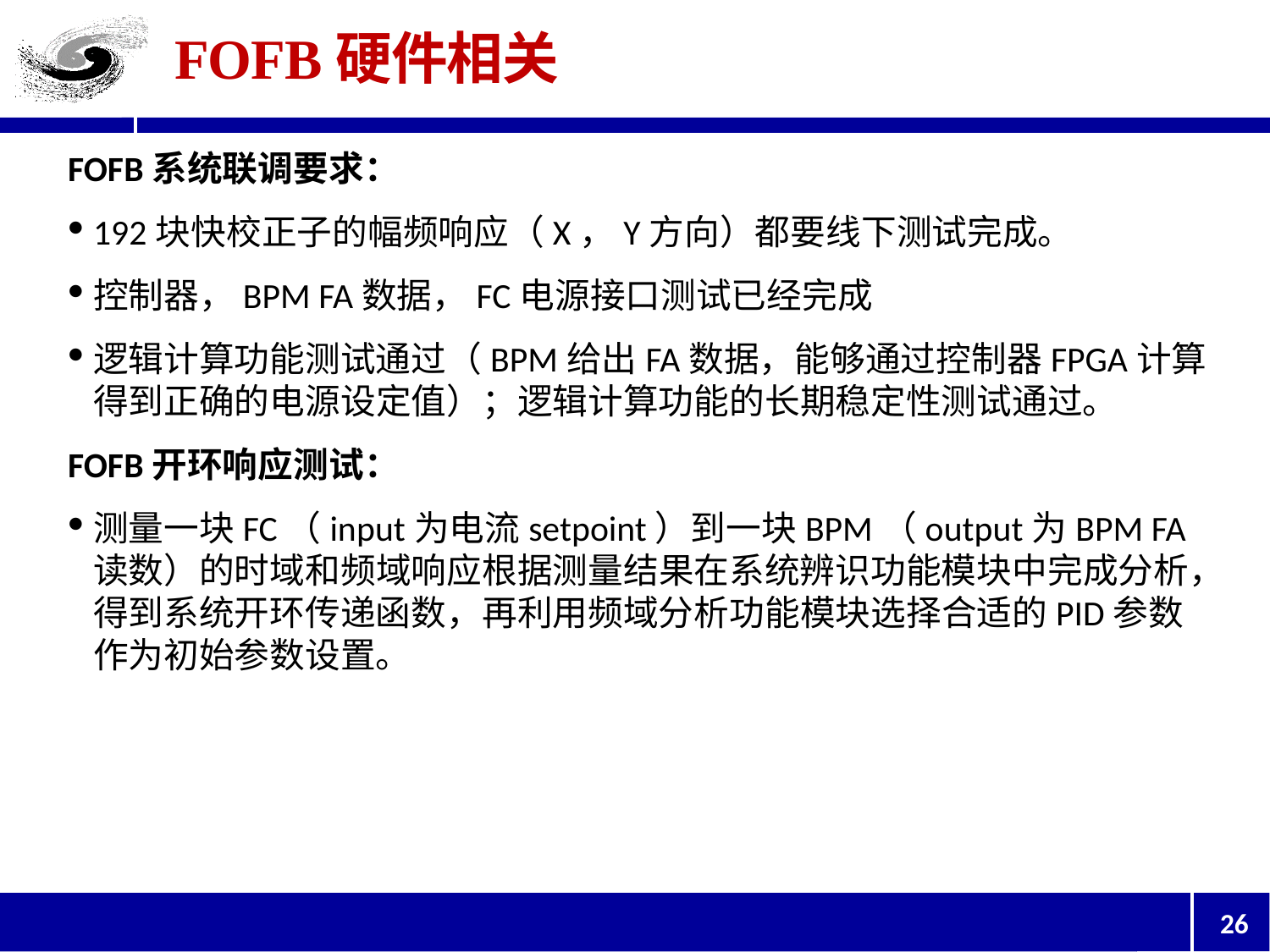

# FOFB硬件相关

FOFB系统联调要求：
192块快校正子的幅频响应（X，Y方向）都要线下测试完成。
控制器，BPM FA数据，FC电源接口测试已经完成
逻辑计算功能测试通过（BPM给出FA数据，能够通过控制器FPGA计算得到正确的电源设定值）；逻辑计算功能的长期稳定性测试通过。
FOFB开环响应测试：
测量一块FC（input为电流setpoint）到一块BPM（output为BPM FA读数）的时域和频域响应根据测量结果在系统辨识功能模块中完成分析，得到系统开环传递函数，再利用频域分析功能模块选择合适的PID参数作为初始参数设置。